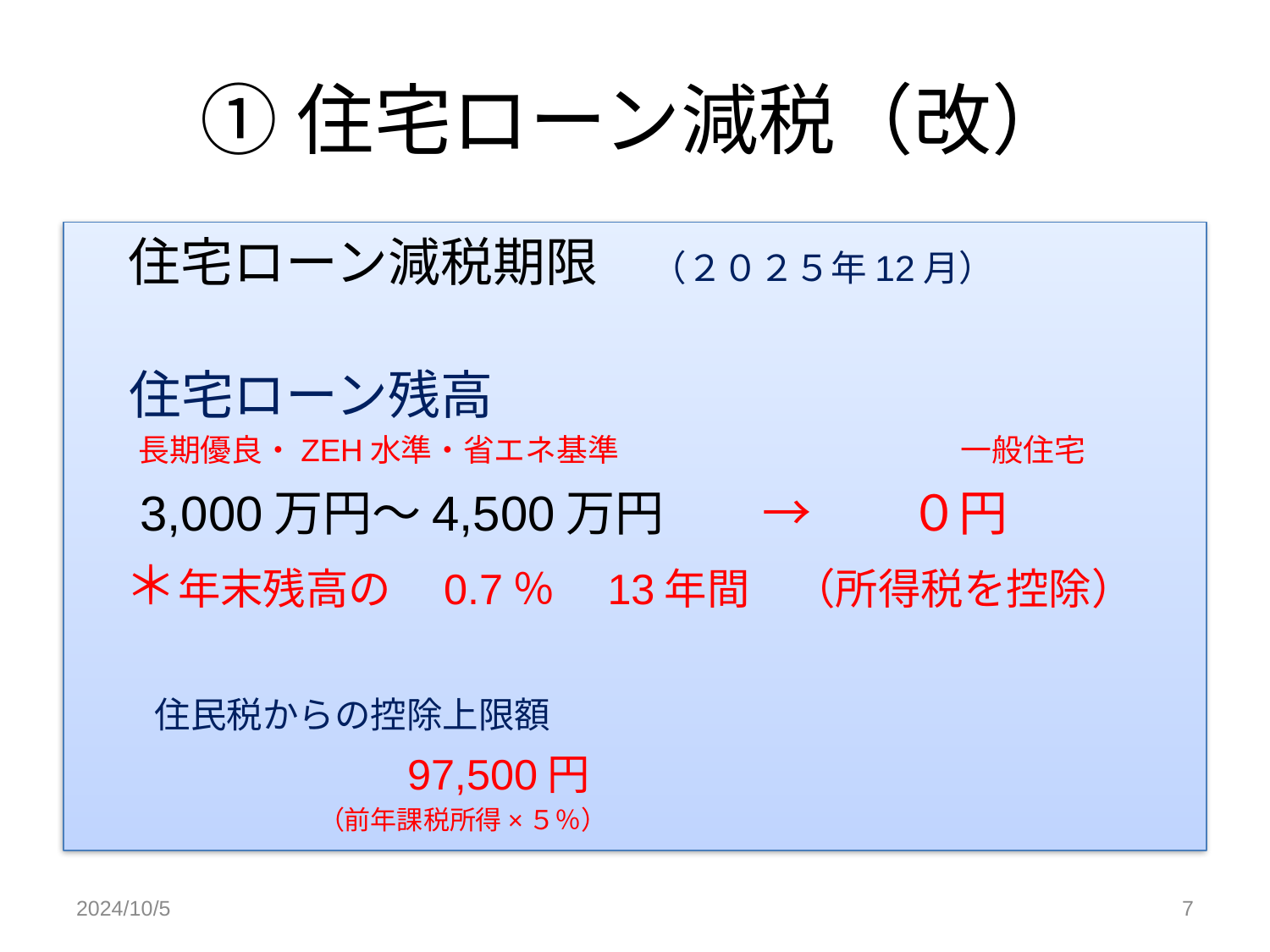

# ①住宅ローン減税（改）
　住宅ローン減税期限　（２０２５年12月）

　住宅ローン残高
　　長期優良・ZEH水準・省エネ基準　　　　　　　　　　　一般住宅
　3,000万円～4,500万円　　→　　０円
　＊年末残高の　0.7％　13年間　（所得税を控除）

　　住民税からの控除上限額
　　　　　　　　97,500円
　　　　　　　　　　　　　（前年課税所得×５％）

2024/10/5
7